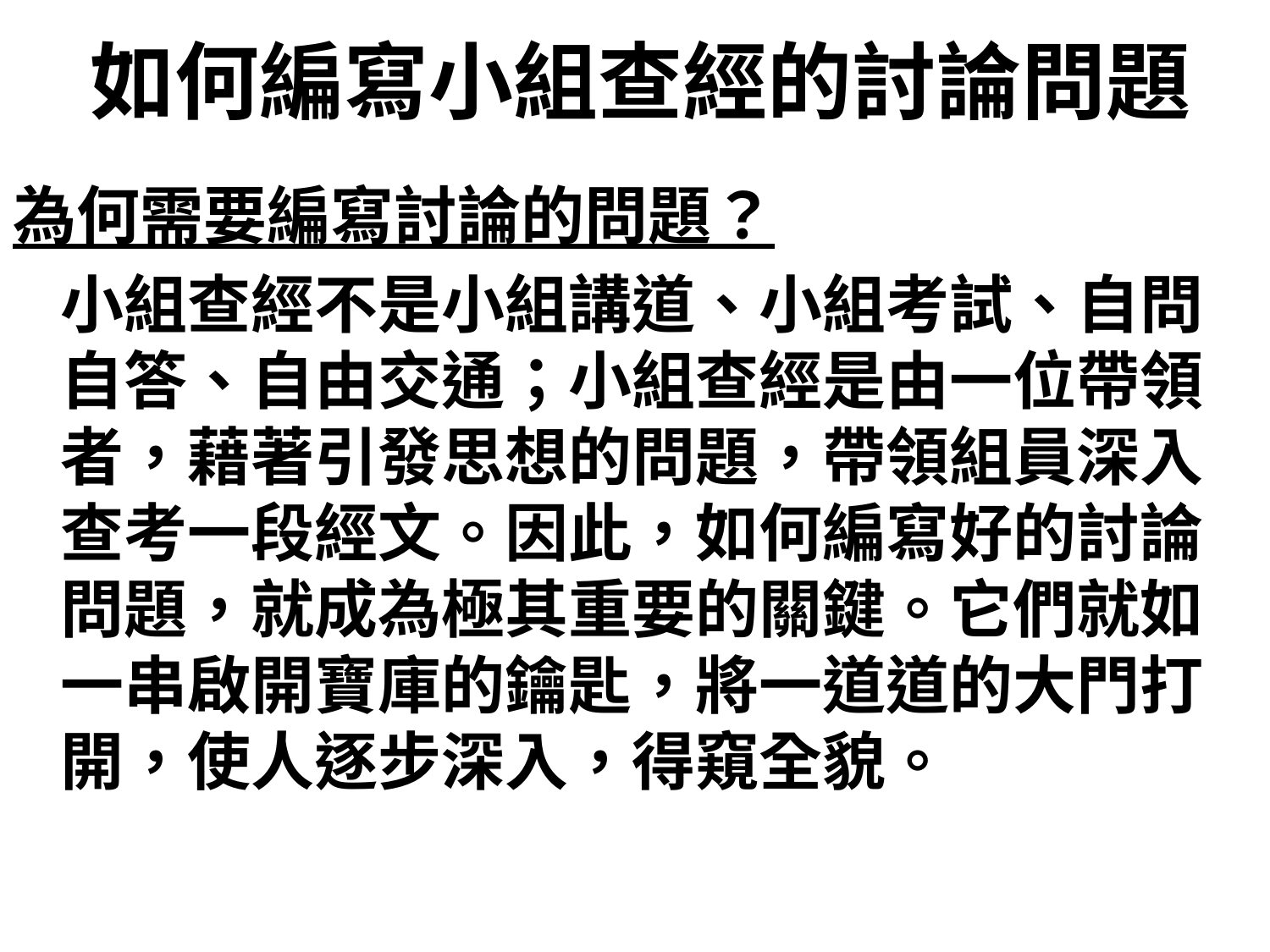

# 如何編寫小組查經的討論問題
為何需要編寫討論的問題？
	小組查經不是小組講道、小組考試、自問自答、自由交通；小組查經是由一位帶領者，藉著引發思想的問題，帶領組員深入查考一段經文。因此，如何編寫好的討論問題，就成為極其重要的關鍵。它們就如一串啟開寶庫的鑰匙，將一道道的大門打開，使人逐步深入，得窺全貌。